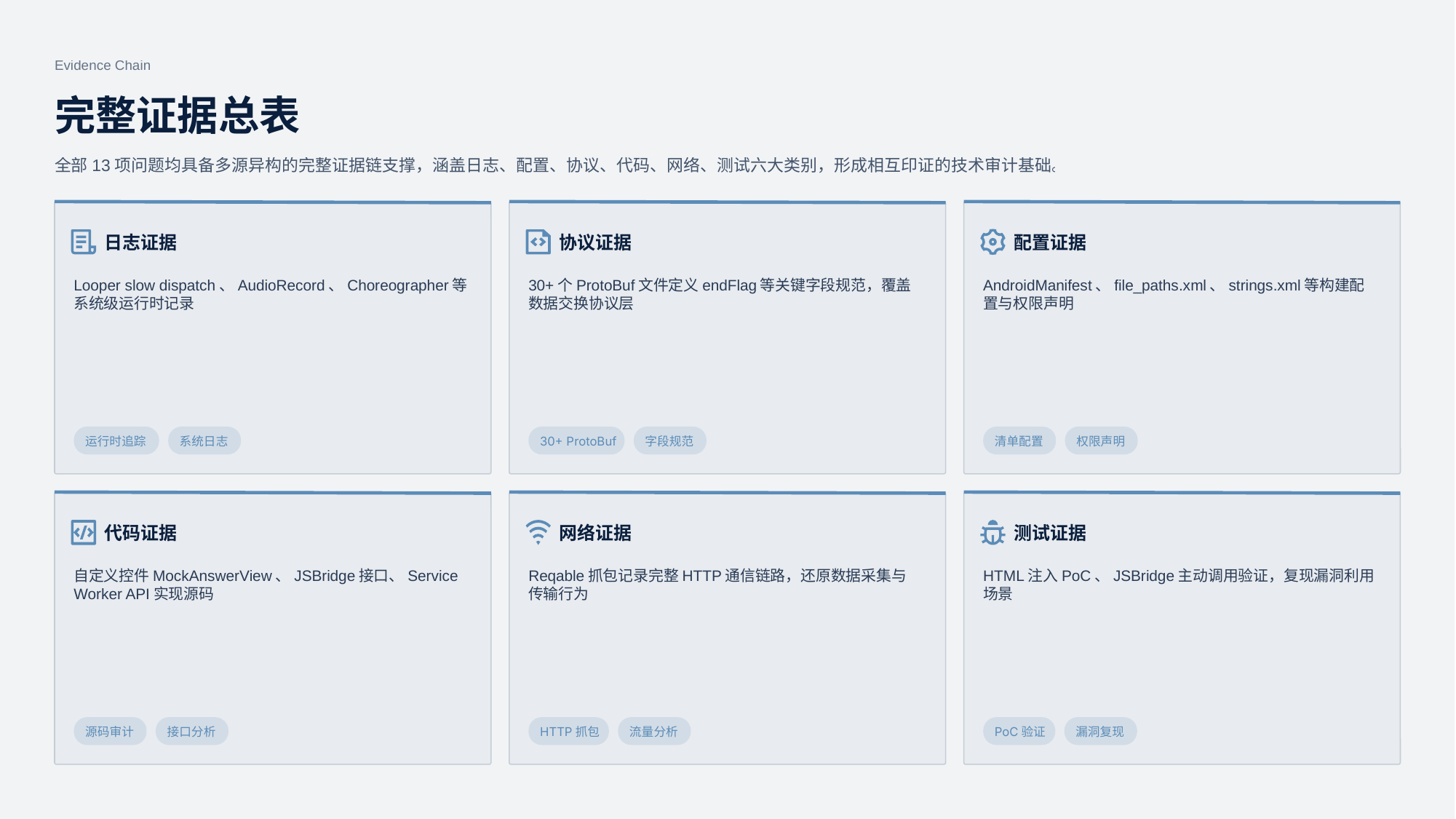

Evidence Chain
完整证据总表
全部13项问题均具备多源异构的完整证据链支撑，涵盖日志、配置、协议、代码、网络、测试六大类别，形成相互印证的技术审计基础。

日志证据
协议证据
配置证据
Looper slow dispatch、AudioRecord、Choreographer等
系统级运行时记录
30+个ProtoBuf文件定义endFlag等关键字段规范，覆盖
数据交换协议层
AndroidManifest、file_paths.xml、strings.xml等构建配
置与权限声明

运行时追踪
系统日志
30+ ProtoBuf
字段规范
清单配置
权限声明

代码证据
网络证据
测试证据
自定义控件MockAnswerView、JSBridge接口、Service
Worker API实现源码
Reqable抓包记录完整HTTP通信链路，还原数据采集与
传输行为
HTML注入PoC、JSBridge主动调用验证，复现漏洞利用
场景

源码审计
接口分析
HTTP抓包
流量分析
PoC验证
漏洞复现